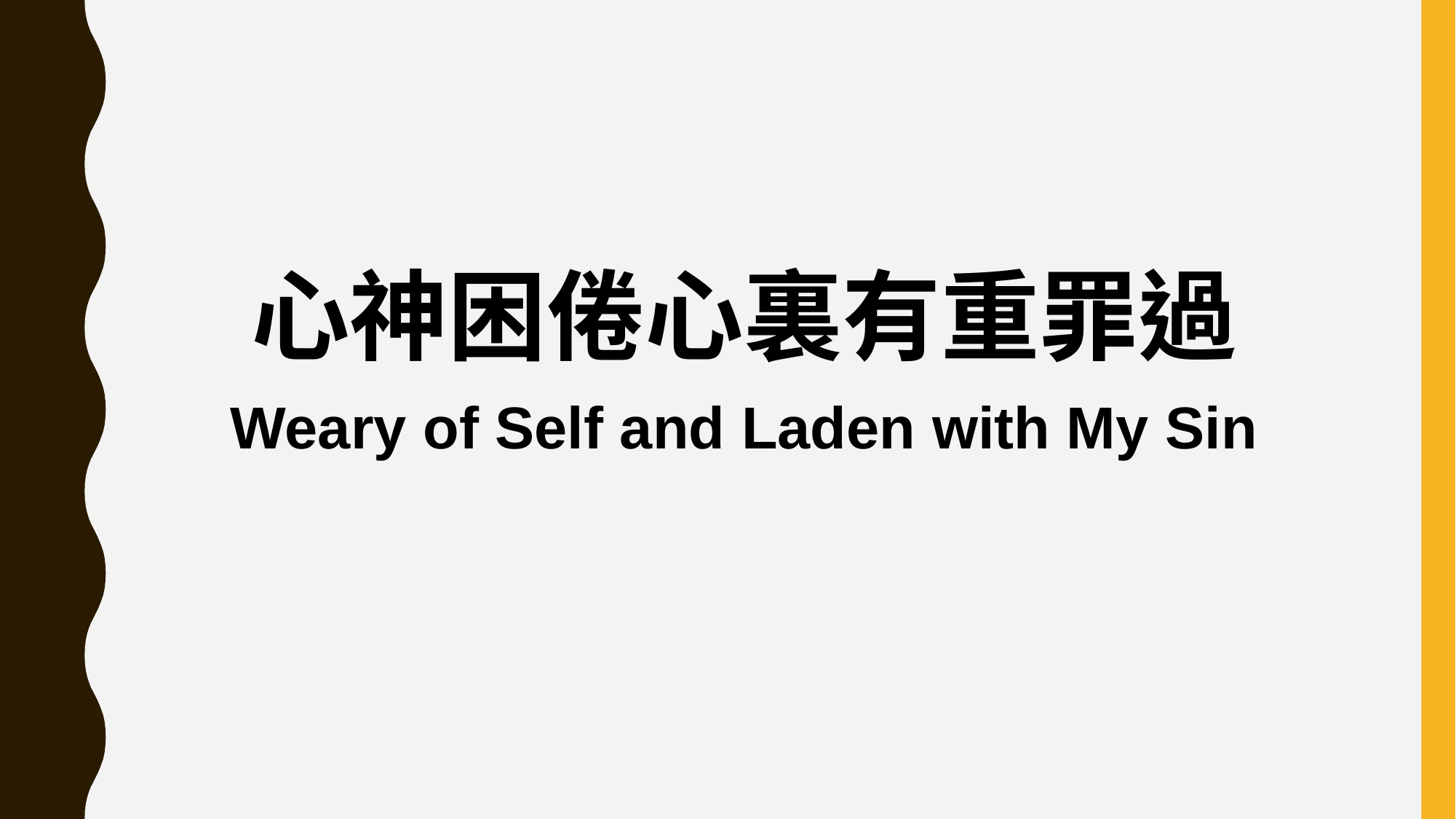

心神困倦心裏有重罪過
Weary of Self and Laden with My Sin